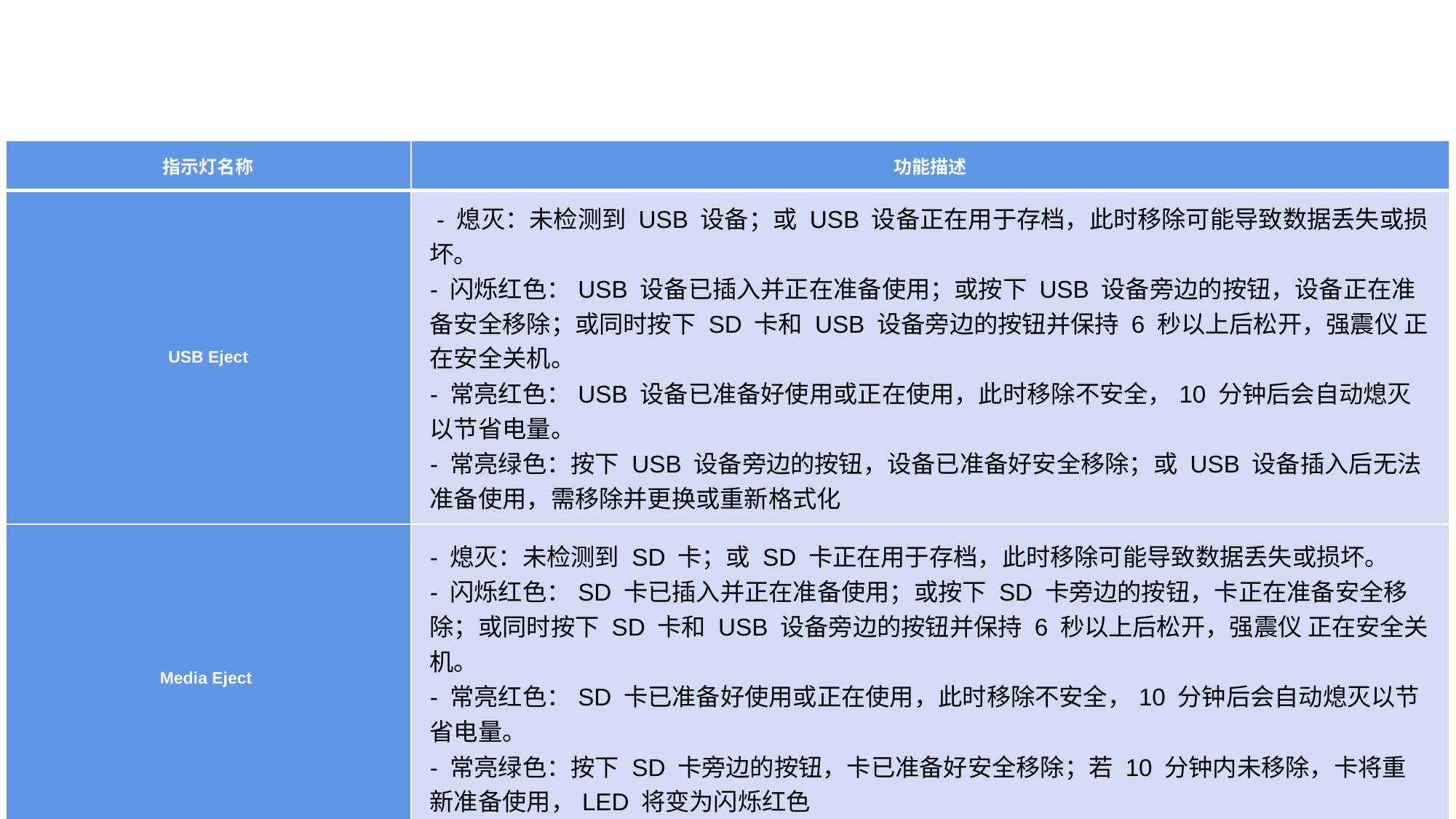

| 指示灯名称 | 功能描述 |
| --- | --- |
| USB Eject | - 熄灭：未检测到 USB 设备；或 USB 设备正在用于存档，此时移除可能导致数据丢失或损坏。 - 闪烁红色：USB 设备已插入并正在准备使用；或按下 USB 设备旁边的按钮，设备正在准备安全移除；或同时按下 SD 卡和 USB 设备旁边的按钮并保持 6 秒以上后松开，强震仪 正在安全关机。 - 常亮红色：USB 设备已准备好使用或正在使用，此时移除不安全，10 分钟后会自动熄灭以节省电量。 - 常亮绿色：按下 USB 设备旁边的按钮，设备已准备好安全移除；或 USB 设备插入后无法准备使用，需移除并更换或重新格式化 |
| Media Eject | - 熄灭：未检测到 SD 卡；或 SD 卡正在用于存档，此时移除可能导致数据丢失或损坏。 - 闪烁红色：SD 卡已插入并正在准备使用；或按下 SD 卡旁边的按钮，卡正在准备安全移除；或同时按下 SD 卡和 USB 设备旁边的按钮并保持 6 秒以上后松开，强震仪 正在安全关机。 - 常亮红色：SD 卡已准备好使用或正在使用，此时移除不安全，10 分钟后会自动熄灭以节省电量。 - 常亮绿色：按下 SD 卡旁边的按钮，卡已准备好安全移除；若 10 分钟内未移除，卡将重新准备使用，LED 将变为闪烁红色 |